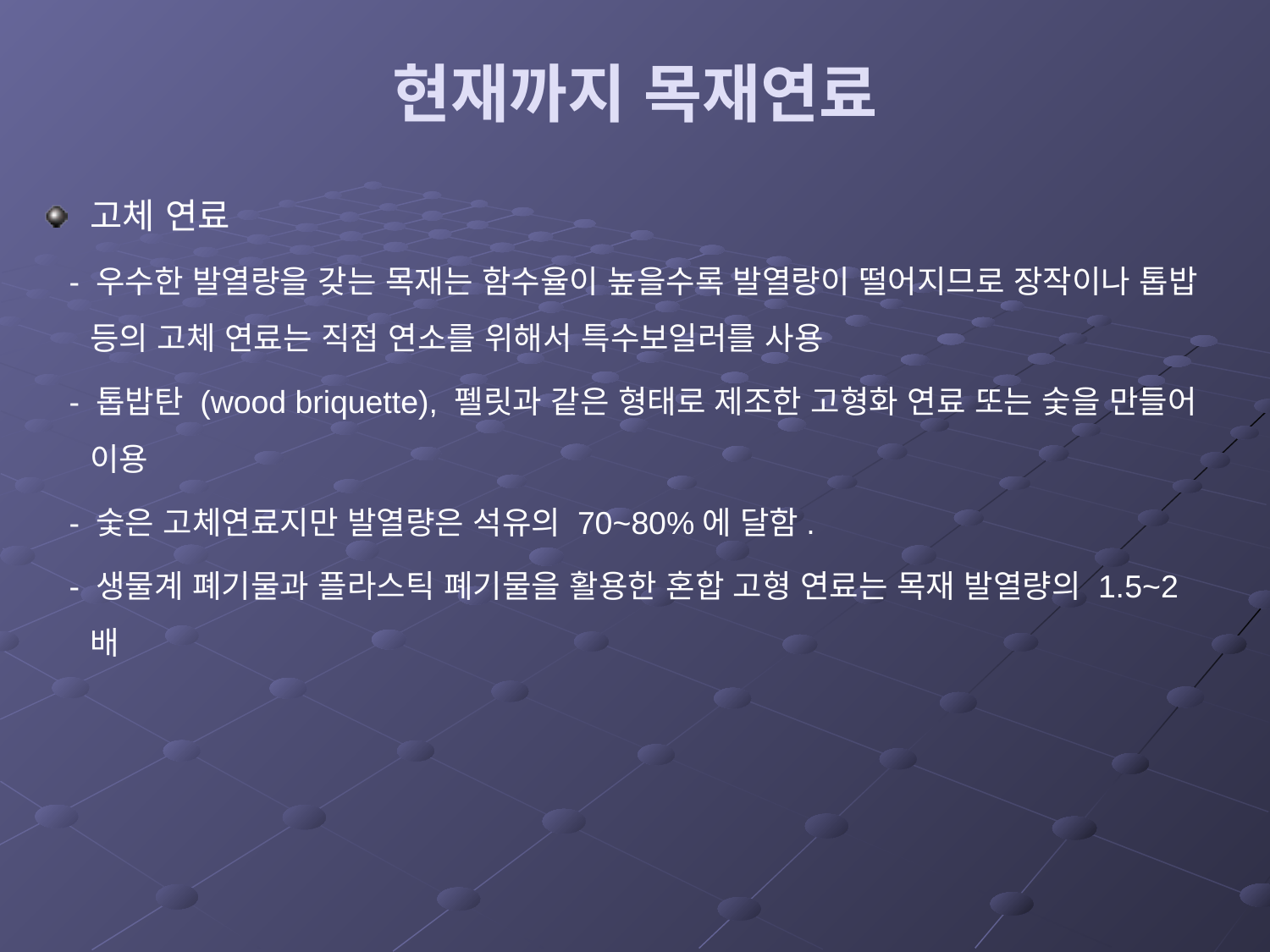

# 현재까지 목재연료
고체 연료
   - 우수한 발열량을 갖는 목재는 함수율이 높을수록 발열량이 떨어지므로 장작이나 톱밥 등의 고체 연료는 직접 연소를 위해서 특수보일러를 사용
   - 톱밥탄 (wood briquette), 펠릿과 같은 형태로 제조한 고형화 연료 또는 숯을 만들어 이용
   - 숯은 고체연료지만 발열량은 석유의 70~80%에 달함.
   - 생물계 폐기물과 플라스틱 폐기물을 활용한 혼합 고형 연료는 목재 발열량의 1.5~2배